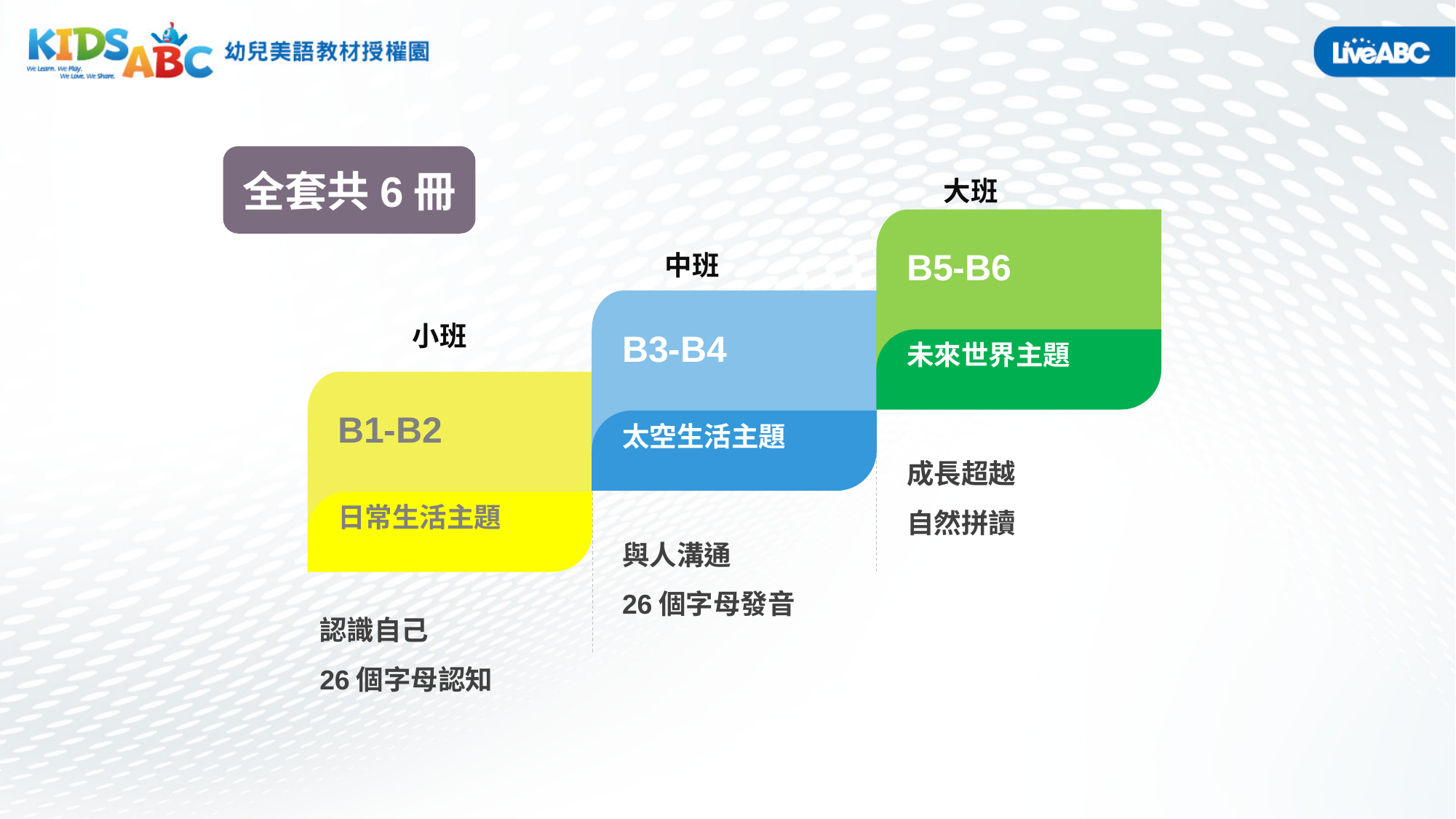

全套共6冊
大班

B5-B6

B3-B4

未來世界主題

B1-B2

太空生活主題
成長超越
自然拼讀

日常生活主題
與人溝通
26個字母發音
認識自己
26個字母認知

中班
小班